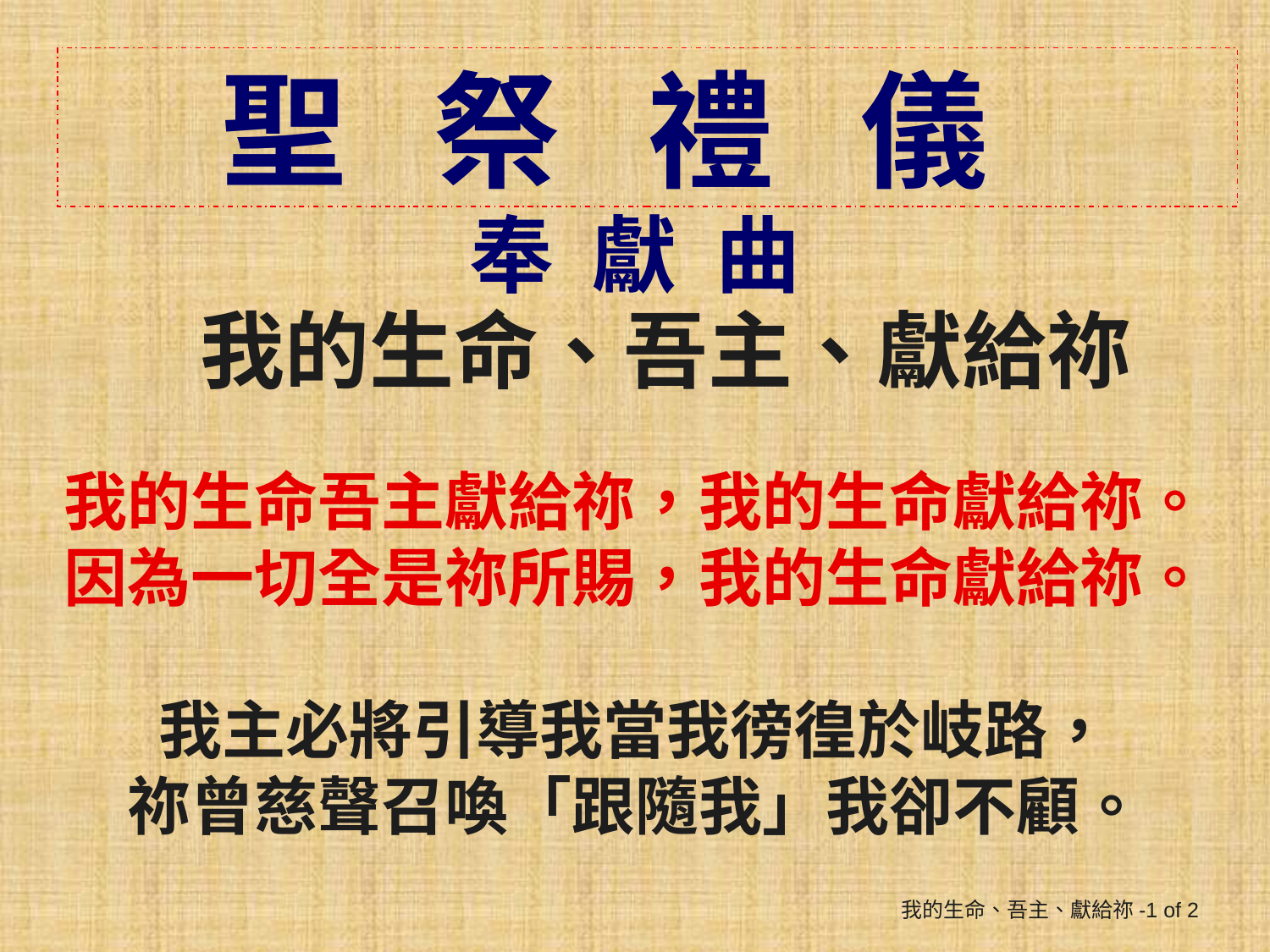

聖   祭   禮   儀
奉  獻  曲
我的生命、吾主、獻給祢
我的生命吾主獻給祢，我的生命獻給祢。
因為一切全是祢所賜，我的生命獻給祢。

我主必將引導我當我徬徨於岐路，
祢曾慈聲召喚「跟隨我」我卻不顧。
我的生命、吾主、獻給祢-1 of 2